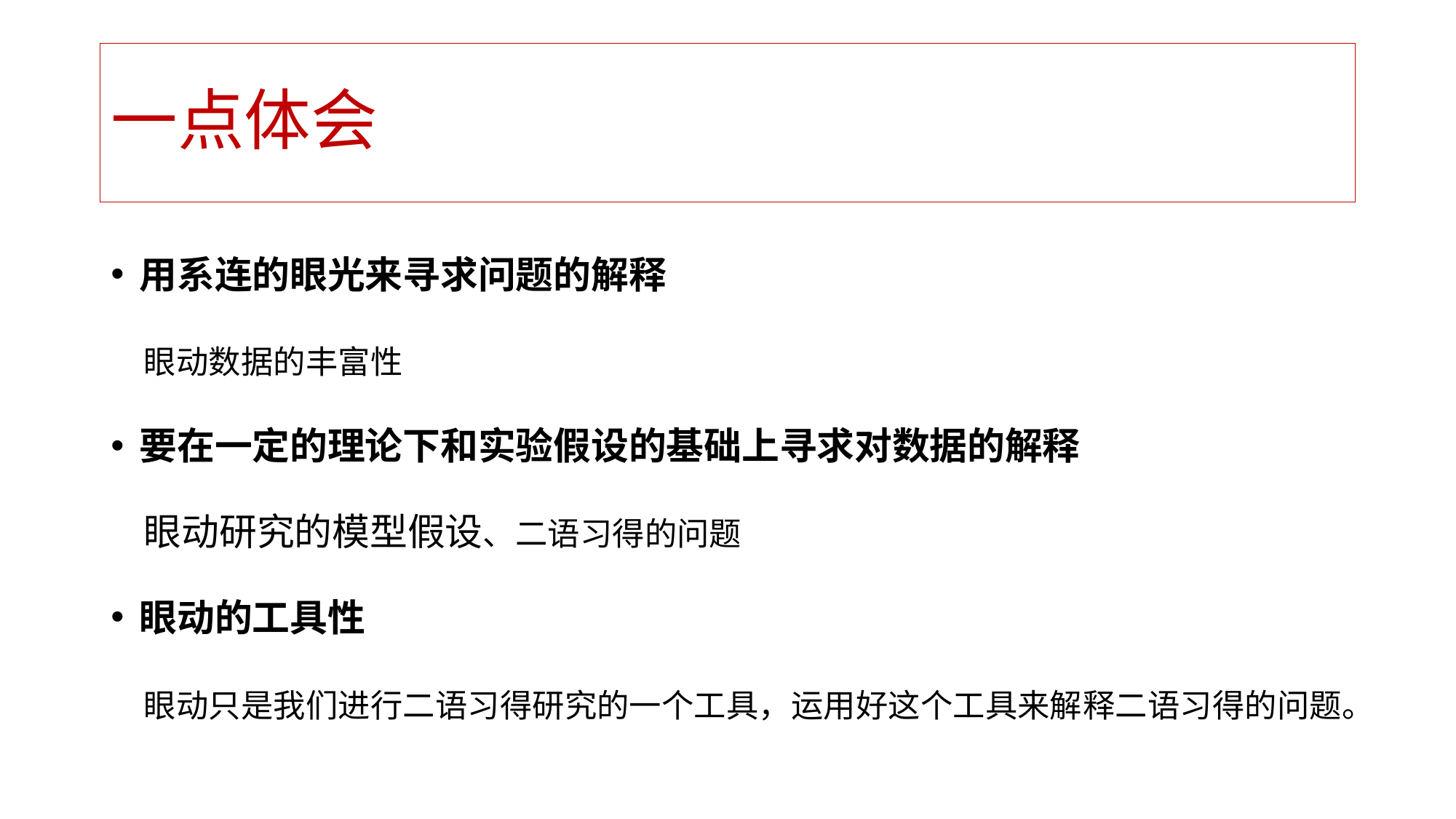

# 一点体会
用系连的眼光来寻求问题的解释
   眼动数据的丰富性
要在一定的理论下和实验假设的基础上寻求对数据的解释
   眼动研究的模型假设、二语习得的问题
眼动的工具性
   眼动只是我们进行二语习得研究的一个工具，运用好这个工具来解释二语习得的问题。